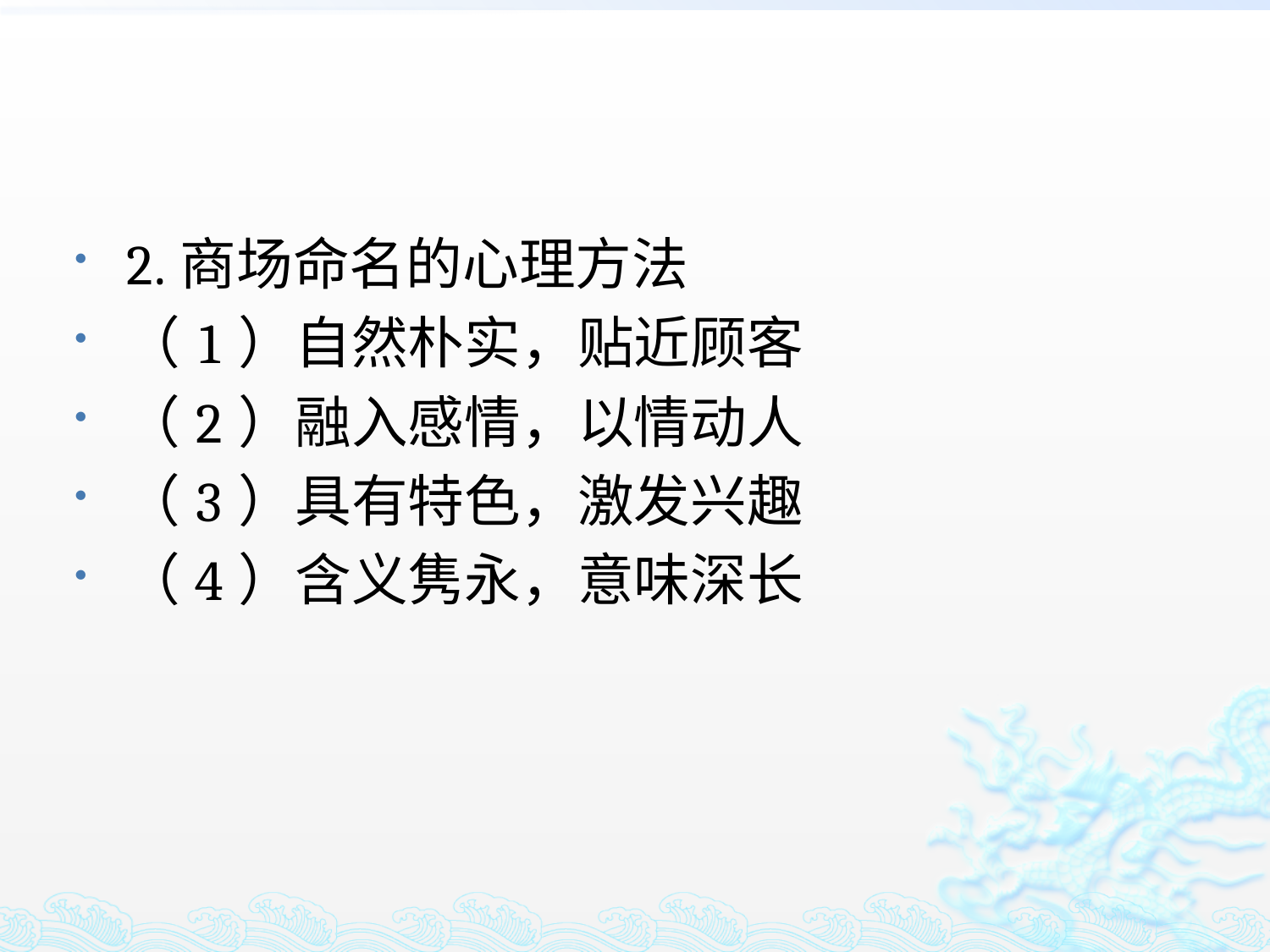

#
2.商场命名的心理方法
（1）自然朴实，贴近顾客
（2）融入感情，以情动人
（3）具有特色，激发兴趣
（4）含义隽永，意味深长